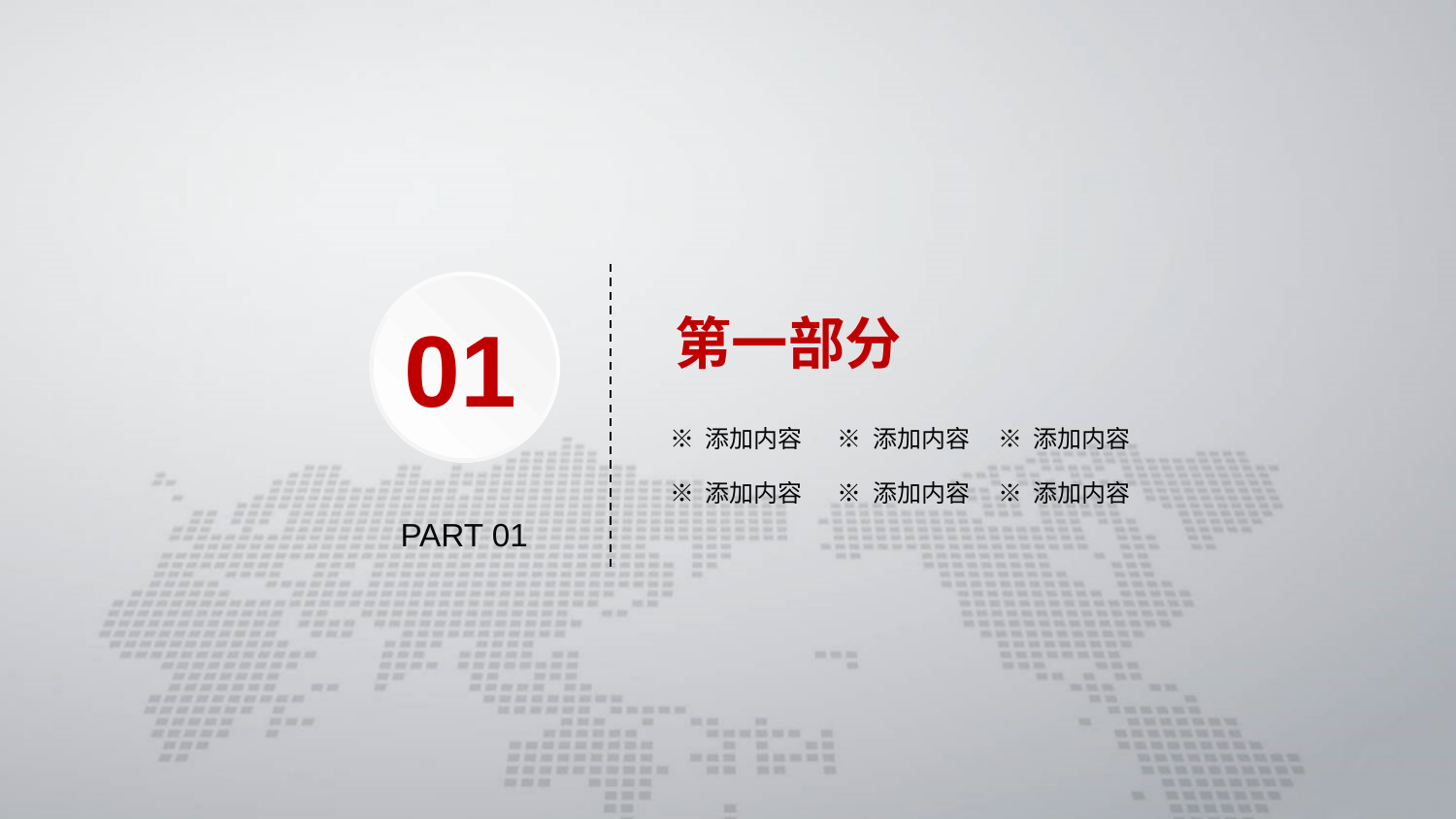

第一部分
01
※ 添加内容
※ 添加内容
※ 添加内容
※ 添加内容
※ 添加内容
※ 添加内容
PART 01